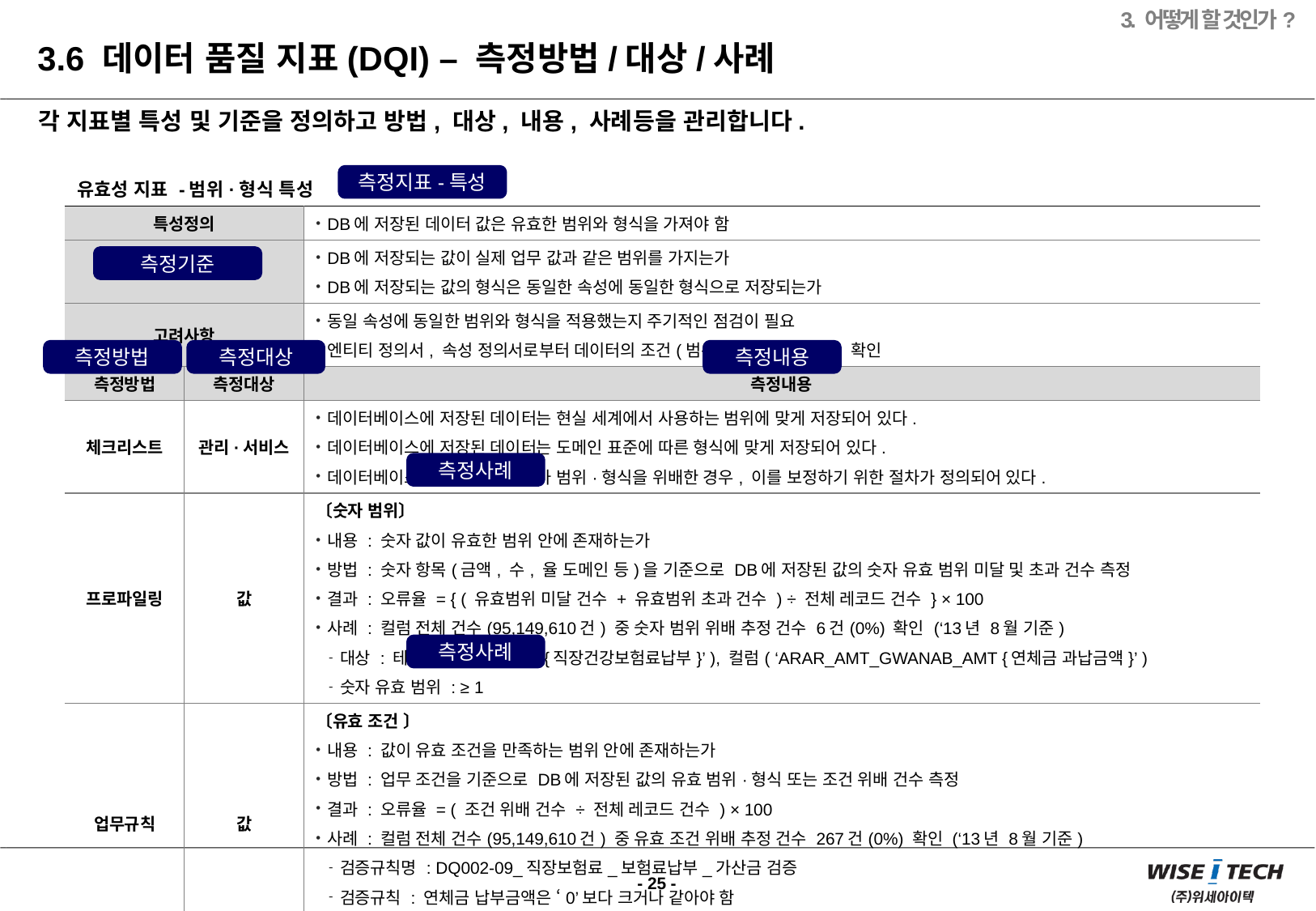

3. 어떻게 할 것인가?
3.6 데이터 품질 지표(DQI) – 측정방법/대상/사례
각 지표별 특성 및 기준을 정의하고 방법, 대상, 내용, 사례등을 관리합니다.
측정지표-특성
| 유효성 지표 -범위·형식 특성 |  |  |
| --- | --- | --- |
| 특성정의 |  | DB에 저장된 데이터 값은 유효한 범위와 형식을 가져야 함 |
| 측정기준 |  | DB에 저장되는 값이 실제 업무 값과 같은 범위를 가지는가 DB에 저장되는 값의 형식은 동일한 속성에 동일한 형식으로 저장되는가 |
| 고려사항 |  | 동일 속성에 동일한 범위와 형식을 적용했는지 주기적인 점검이 필요 엔티티 정의서, 속성 정의서로부터 데이터의 조건(범위·형식 또는 규칙) 확인 |
| 측정방법 | 측정대상 | 측정내용 |
| 체크리스트 | 관리·서비스 | 데이터베이스에 저장된 데이터는 현실 세계에서 사용하는 범위에 맞게 저장되어 있다. 데이터베이스에 저장된 데이터는 도메인 표준에 따른 형식에 맞게 저장되어 있다. 데이터베이스에 저장된 데이터가 범위·형식을 위배한 경우, 이를 보정하기 위한 절차가 정의되어 있다. |
| 프로파일링 | 값 | 〔숫자 범위〕 내용 : 숫자 값이 유효한 범위 안에 존재하는가 방법 : 숫자 항목(금액, 수, 율 도메인 등)을 기준으로 DB에 저장된 값의 숫자 유효 범위 미달 및 초과 건수 측정 결과 : 오류율 = { ( 유효범위 미달 건수 + 유효범위 초과 건수 ) ÷ 전체 레코드 건수 } × 100 사례 : 컬럼 전체 건수(95,149,610건) 중 숫자 범위 위배 추정 건수 6건(0%) 확인 (‘13년 8월 기준) 대상 : 테이블( ‘TBISOC10 {직장건강보험료납부}’ ), 컬럼( ‘ARAR\_AMT\_GWANAB\_AMT {연체금 과납금액}’ ) 숫자 유효 범위 : ≥ 1 |
| 업무규칙 | 값 | 〔유효 조건 〕 내용 : 값이 유효 조건을 만족하는 범위 안에 존재하는가 방법 : 업무 조건을 기준으로 DB에 저장된 값의 유효 범위·형식 또는 조건 위배 건수 측정 결과 : 오류율 = ( 조건 위배 건수 ÷ 전체 레코드 건수 ) × 100 사례 : 컬럼 전체 건수(95,149,610건) 중 유효 조건 위배 추정 건수 267건(0%) 확인 (‘13년 8월 기준) 검증규칙명 : DQ002-09\_직장보험료\_보험료납부\_가산금 검증 검증규칙 : 연체금 납부금액은 ‘0’보다 크거나 같아야 함 검증대상 : 테이블( ‘TBISOC10 {직장건강보험료납부}’ ), 컬럼( ‘ARAR\_AMT\_NABBU\_AMT {연체금납부금액}’ ) |
측정기준
측정방법
측정대상
측정내용
측정사례
측정사례